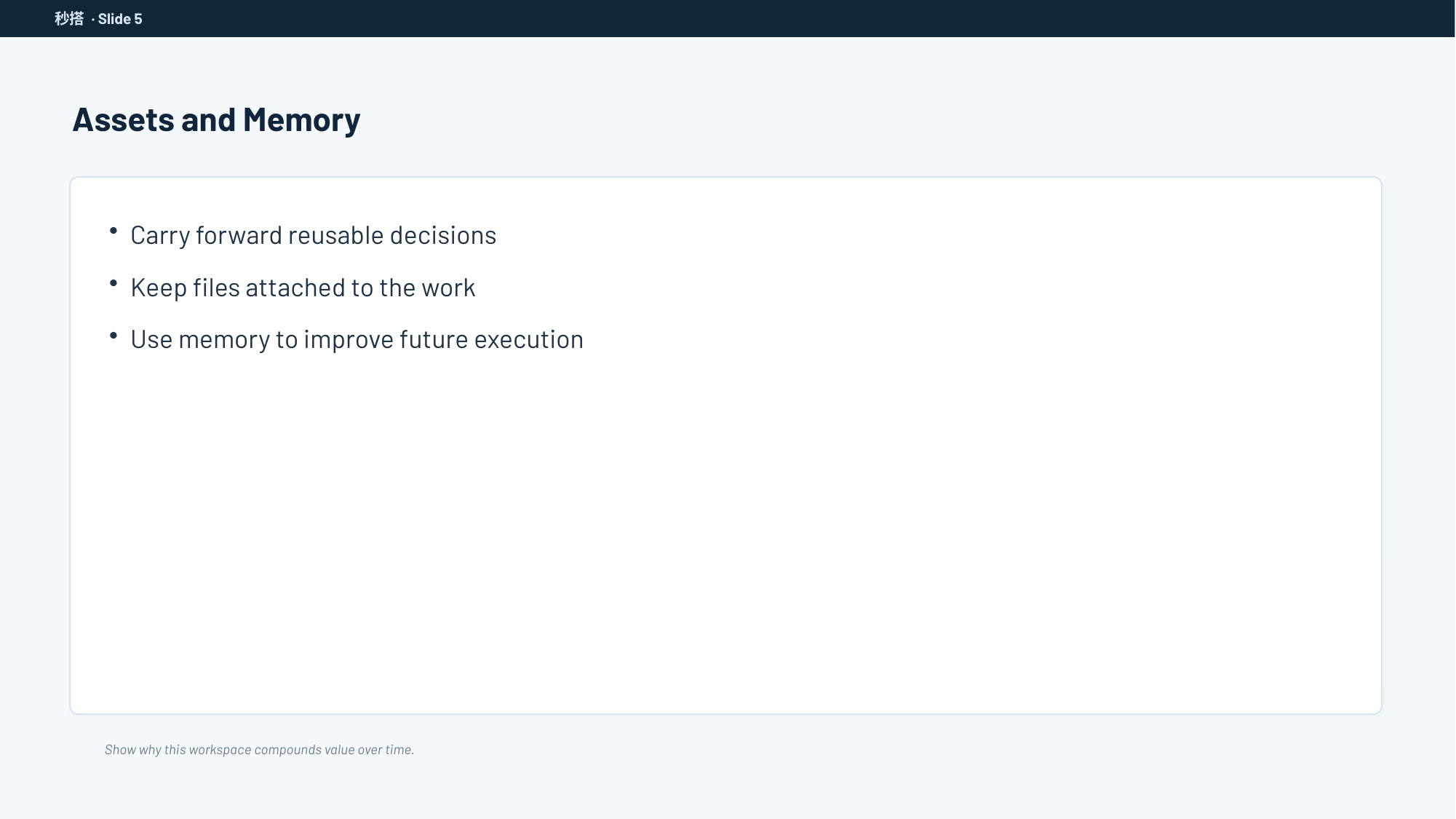

秒搭 · Slide 5
Assets and Memory

Carry forward reusable decisions
Keep files attached to the work
Use memory to improve future execution
Show why this workspace compounds value over time.